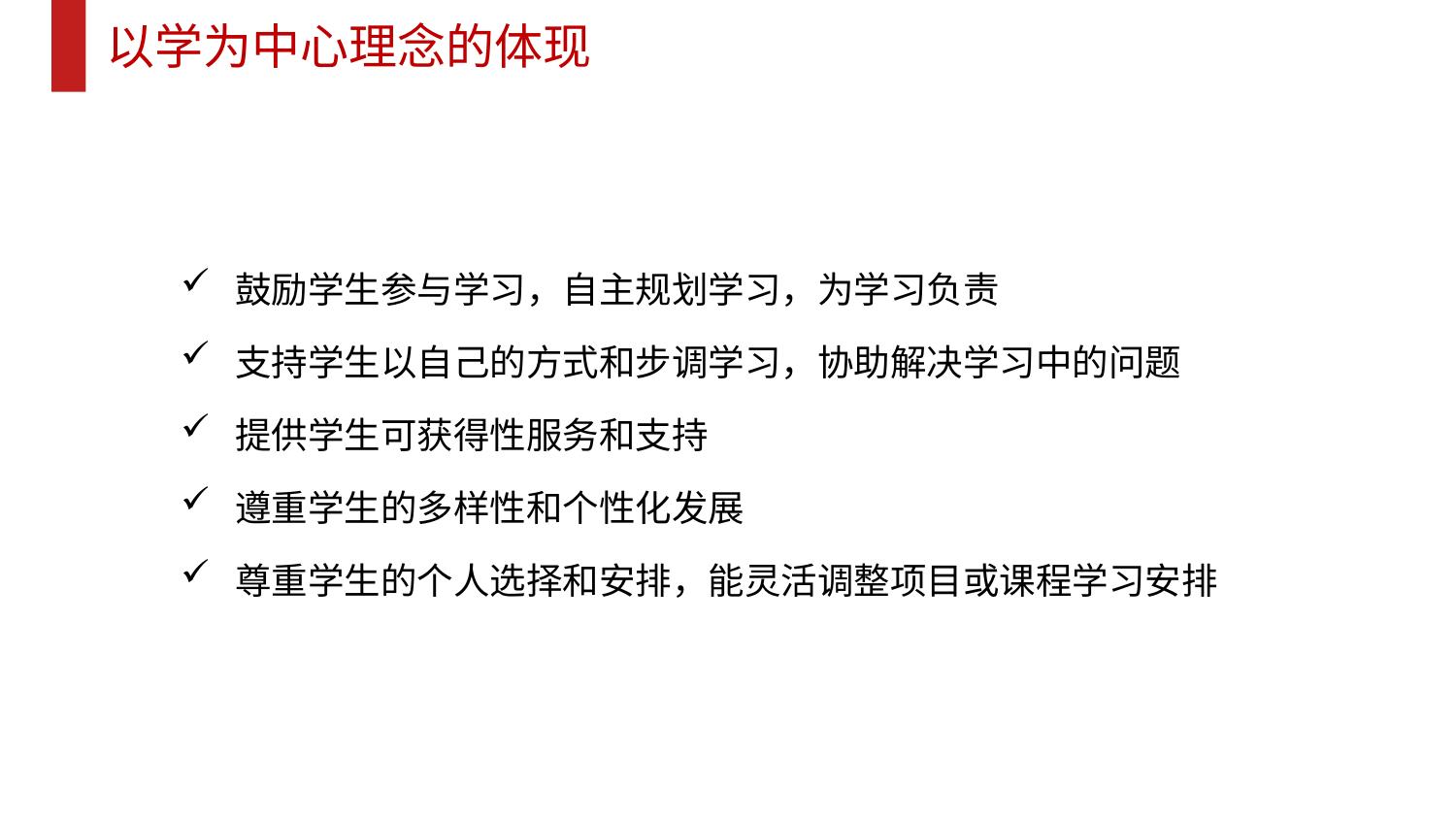

以学为中心理念的体现
鼓励学生参与学习，自主规划学习，为学习负责
支持学生以自己的方式和步调学习，协助解决学习中的问题
提供学生可获得性服务和支持
遵重学生的多样性和个性化发展
尊重学生的个人选择和安排，能灵活调整项目或课程学习安排